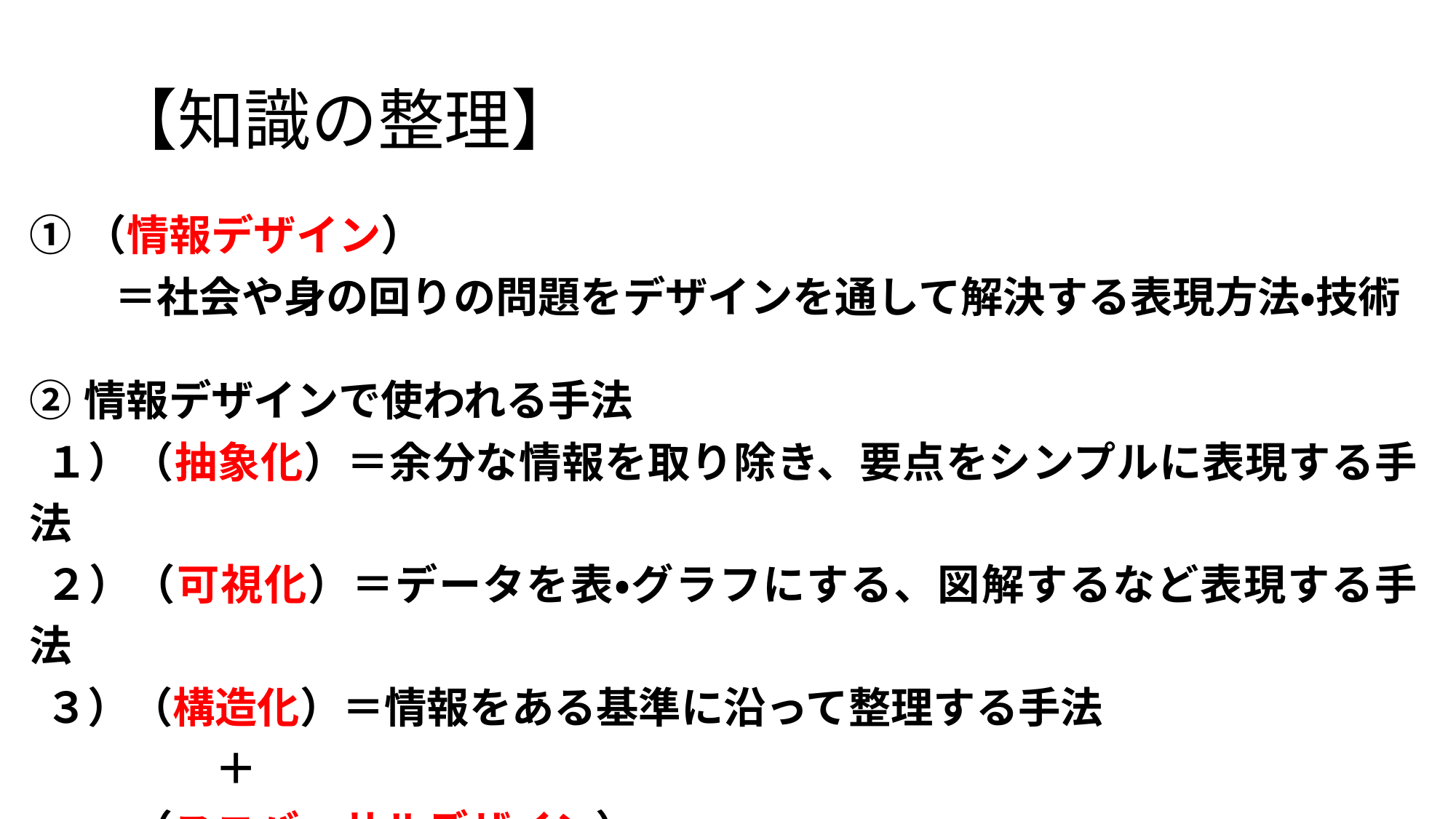

# 【知識の整理】
| ①（情報デザイン） |
| --- |
| ＝社会や身の回りの問題をデザインを通して解決する表現方法・技術 |
|  |
| ②情報デザインで使われる手法 |
| １）（抽象化）＝余分な情報を取り除き、要点をシンプルに表現する手法 |
| ２）（可視化）＝データを表・グラフにする、図解するなど表現する手法 |
| ３）（構造化）＝情報をある基準に沿って整理する手法 |
| ＋ |
| （ユニバーサルデザイン） 　　　＝年齢・言語・文化・障害の有無に関わらず伝わるよう工夫したデザイン |